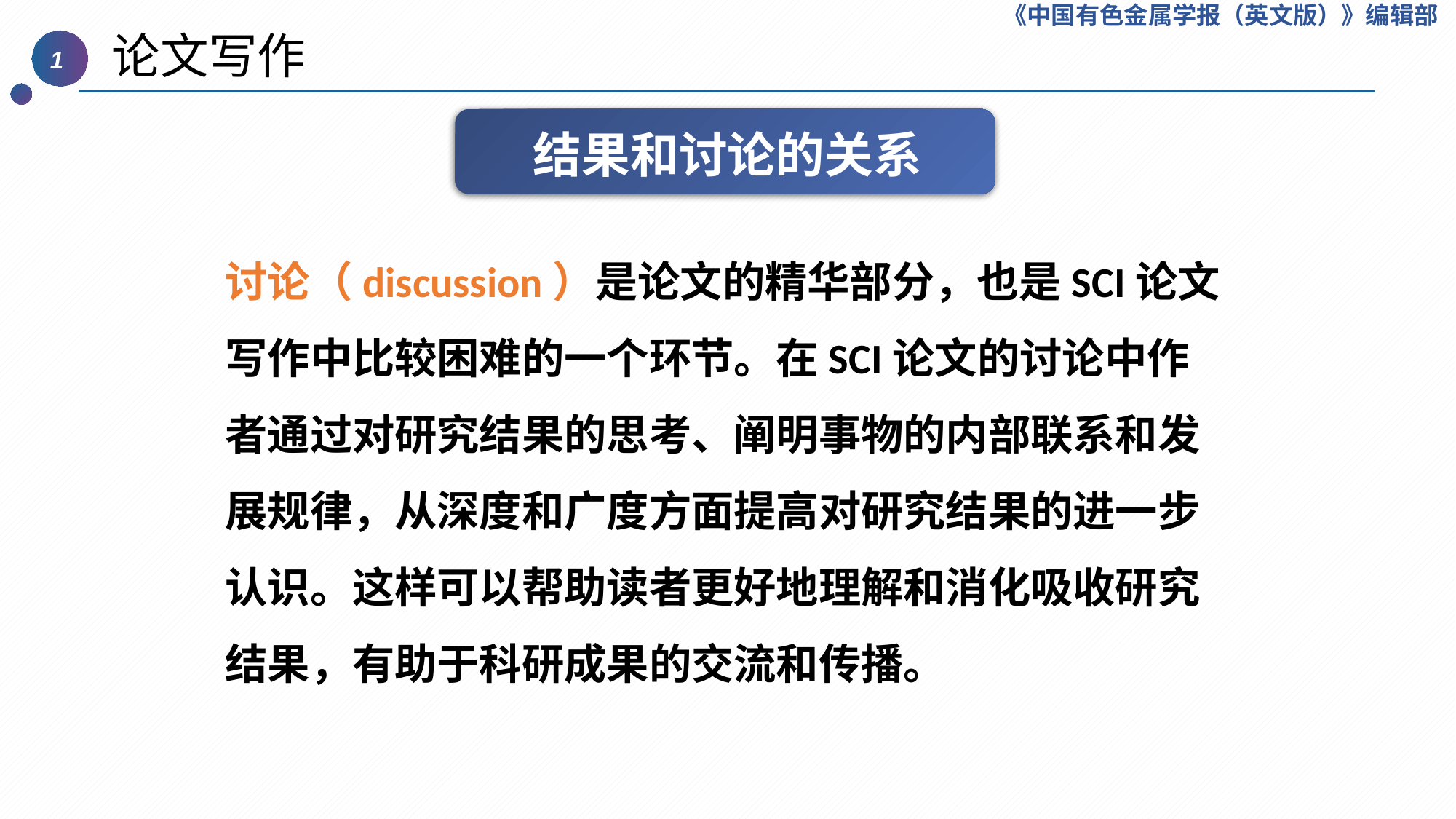

《中国有色金属学报（英文版）》编辑部

      论文写作

1

结果和讨论的关系
讨论（discussion）是论文的精华部分，也是SCI论文写作中比较困难的一个环节。在SCI论文的讨论中作者通过对研究结果的思考、阐明事物的内部联系和发展规律，从深度和广度方面提高对研究结果的进一步认识。这样可以帮助读者更好地理解和消化吸收研究结果，有助于科研成果的交流和传播。